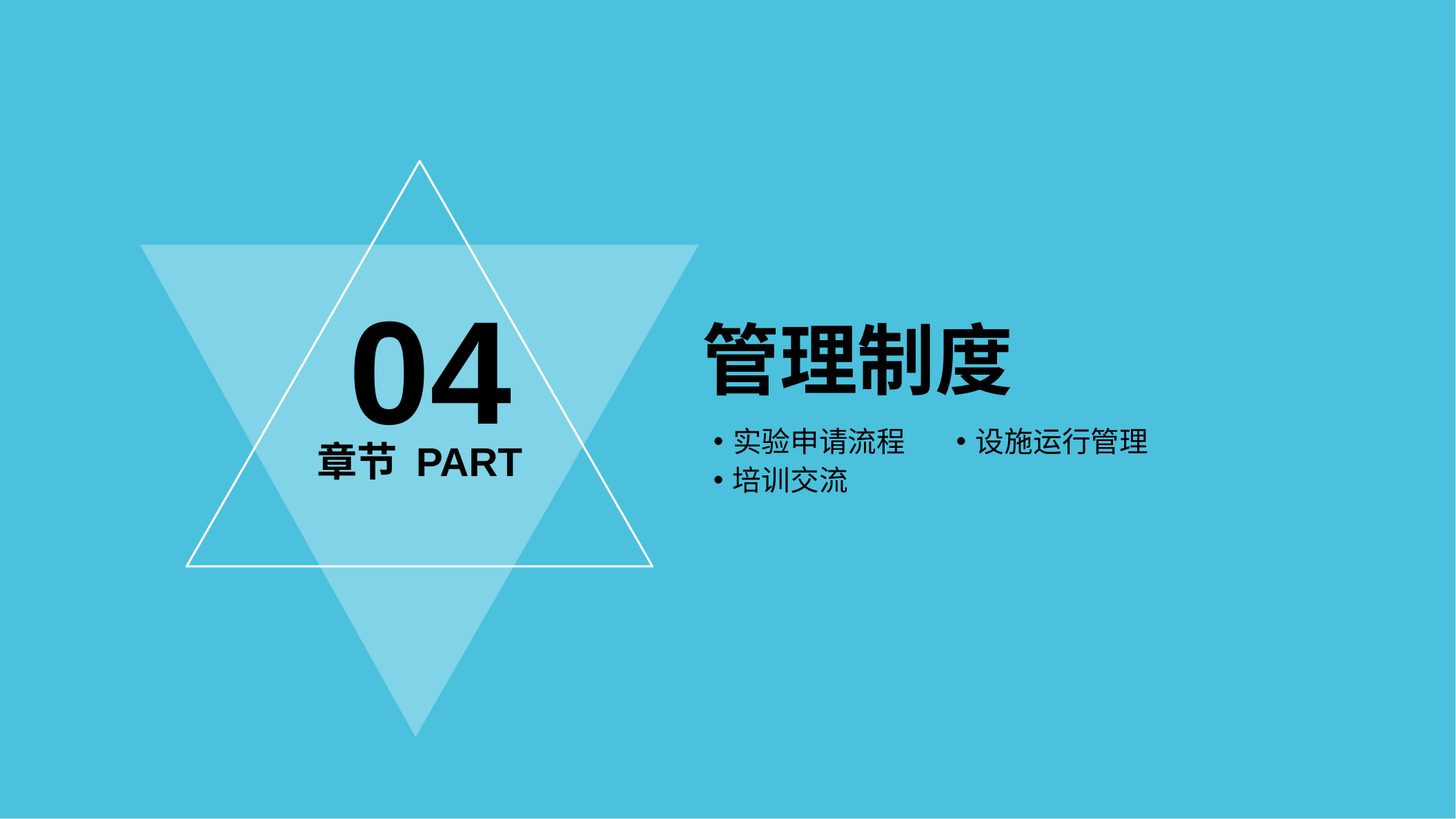

04
管理制度
实验申请流程
设施运行管理
章节 PART
培训交流